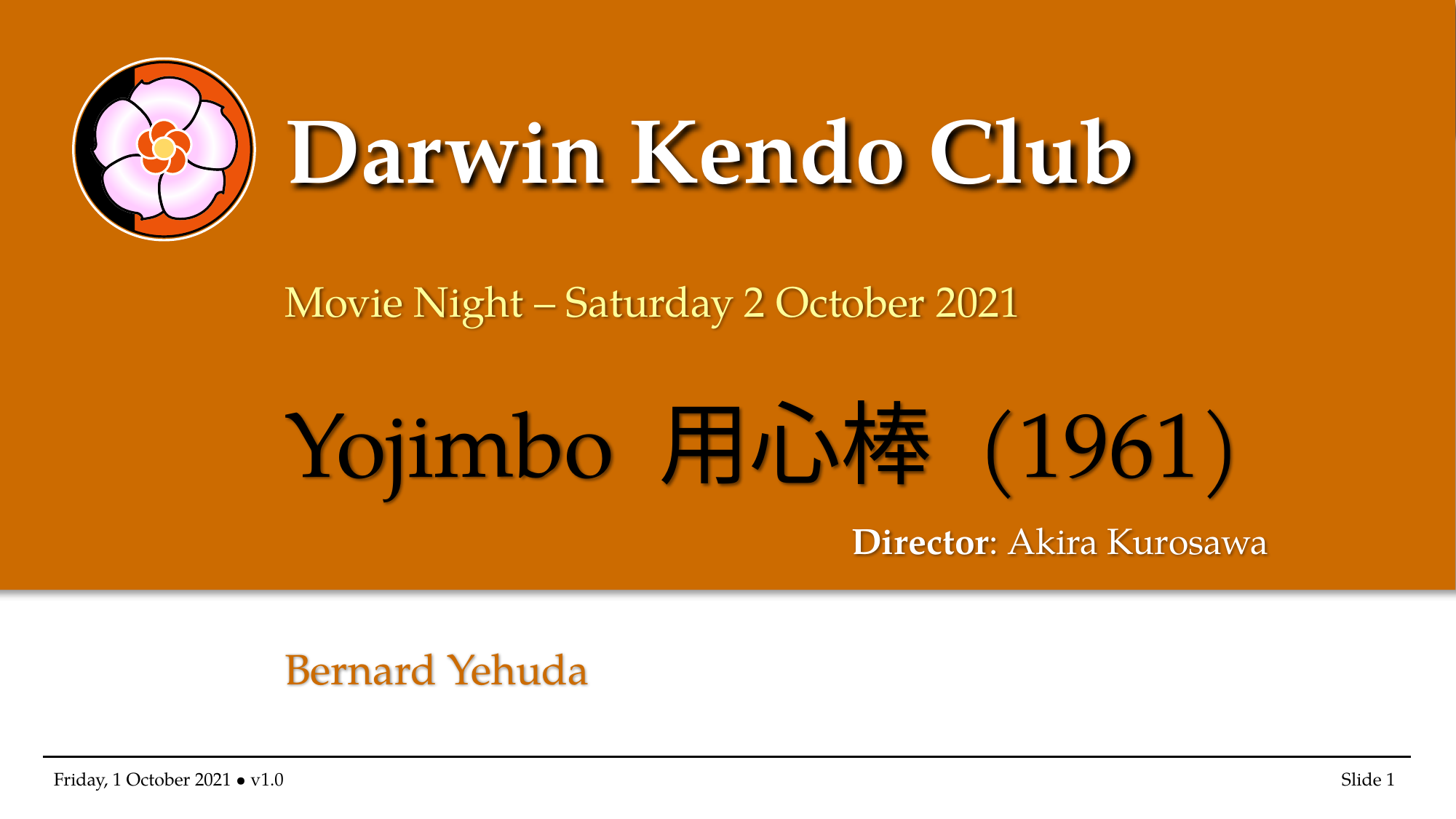

# Darwin Kendo Club
Movie Night – Saturday 2 October 2021

Yojimbo 用心棒 (1961)
Director: Akira Kurosawa
Bernard Yehuda